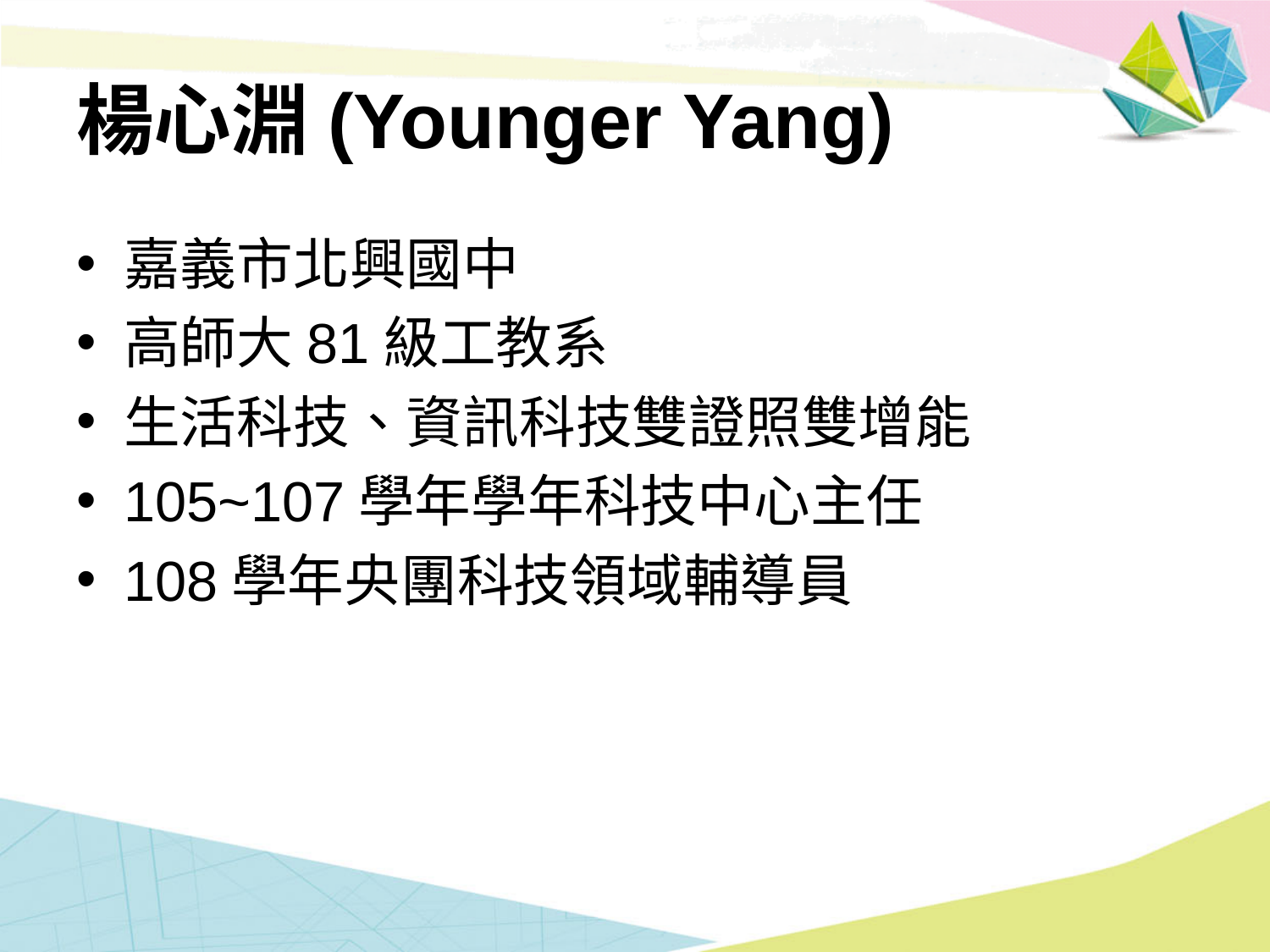

# 楊心淵(Younger Yang)
嘉義市北興國中
高師大81級工教系
生活科技、資訊科技雙證照雙增能
105~107學年學年科技中心主任
108學年央團科技領域輔導員